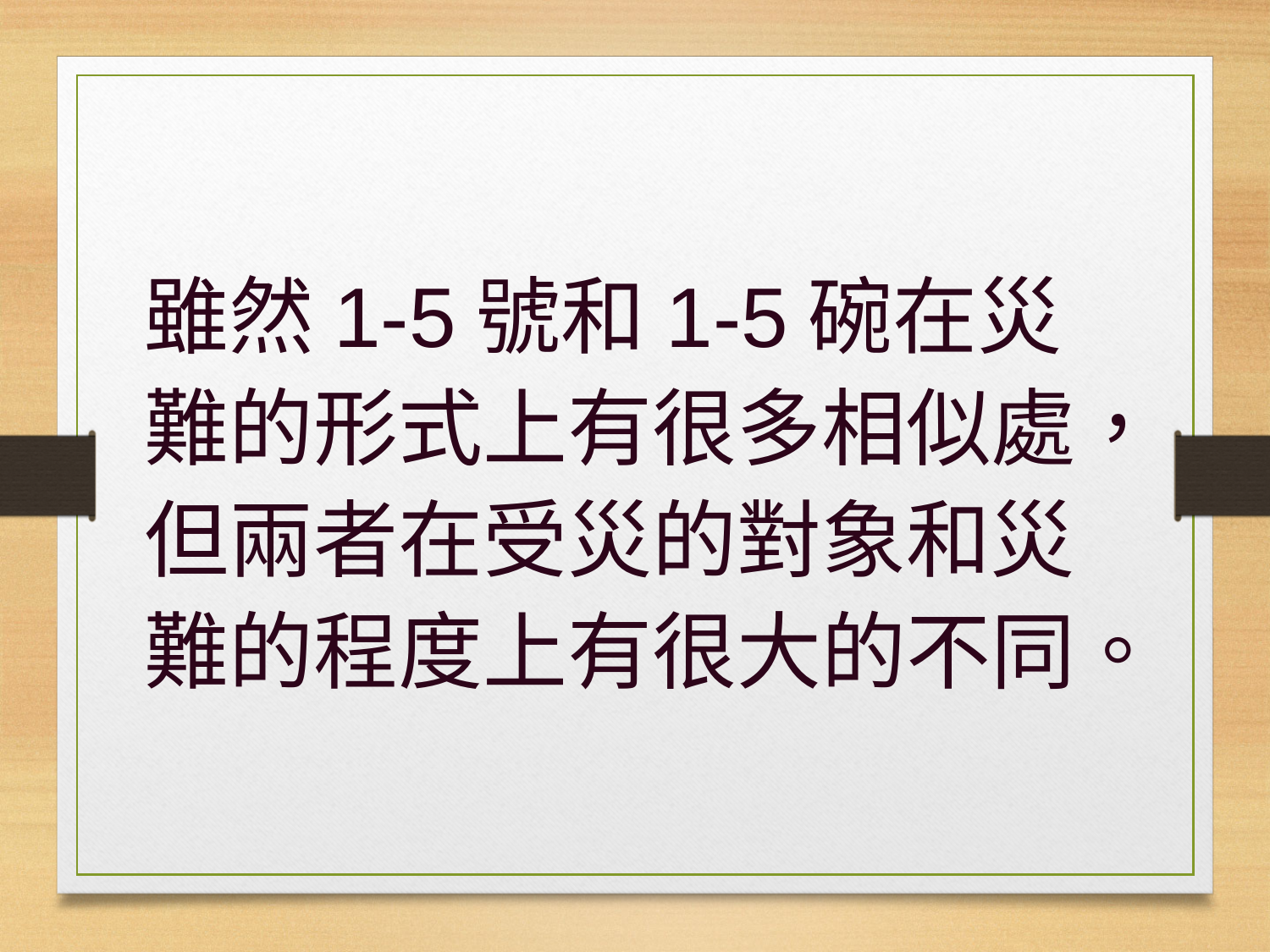

雖然1-5號和1-5碗在災難的形式上有很多相似處，但兩者在受災的對象和災難的程度上有很大的不同。